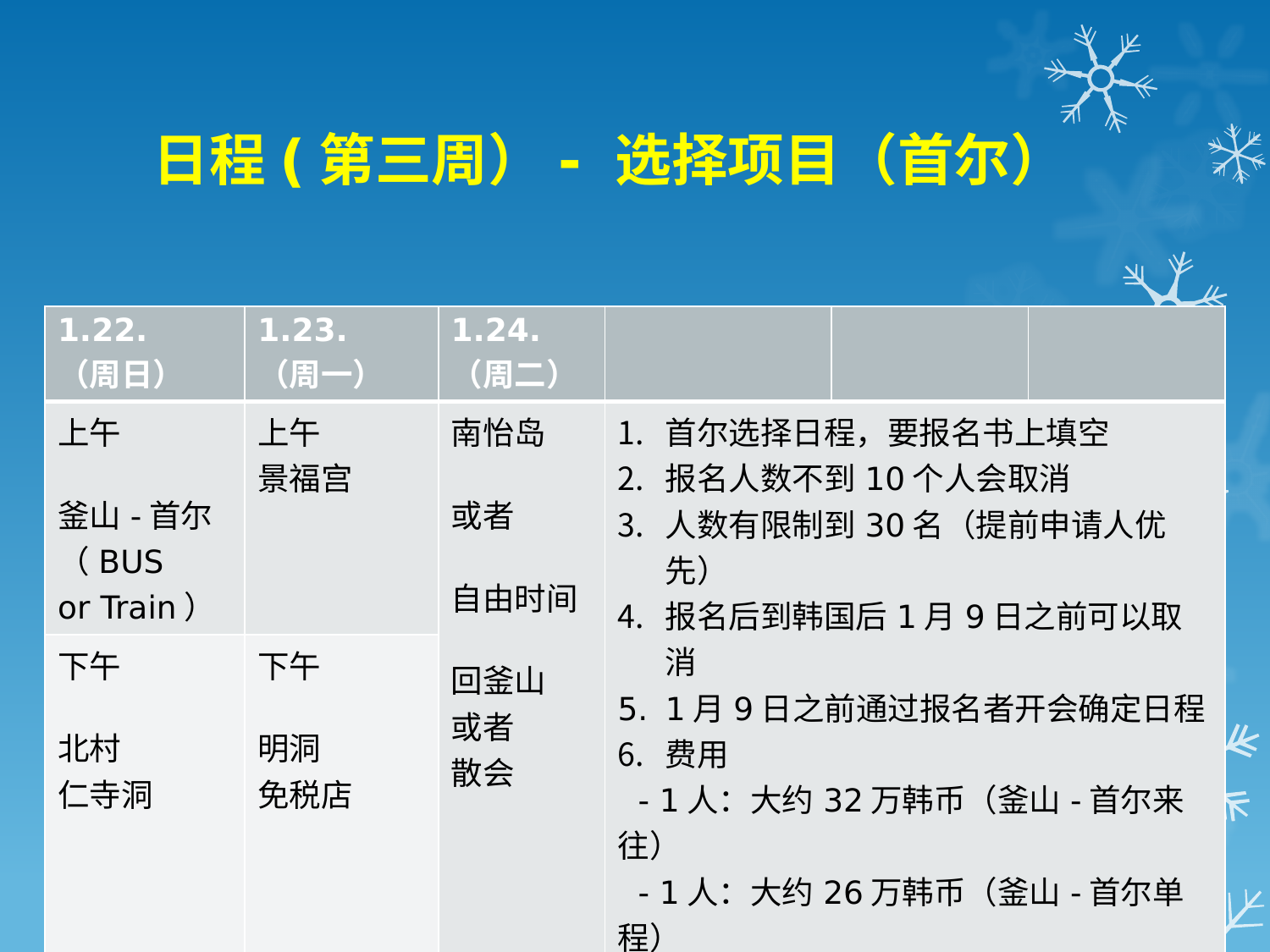

# 日程(第三周）- 选择项目（首尔）
| 1.22. （周日） | 1.23. （周一） | 1.24. （周二） |  |  |  |
| --- | --- | --- | --- | --- | --- |
| 上午 釜山-首尔 （BUS or Train） | 上午 景福宫 | 南怡岛 或者 自由时间 回釜山 或者 散会 | 首尔选择日程，要报名书上填空 报名人数不到10个人会取消 人数有限制到30名（提前申请人优先） 报名后到韩国后1月9日之前可以取消 1月9日之前通过报名者开会确定日程 费用 - 1人：大约32万韩币（釜山-首尔来往） - 1人：大约26万韩币（釜山-首尔单程） - 包括：釜山-首尔和项目所有交通费、 入场费、早餐,住宿 等 - 东亚大学老师和学生带领 - 不包含餐费（当地实价，大约1天2万） |  |  |
| 下午 北村 仁寺洞 | 下午 明洞 免税店 |  |  |  |  |